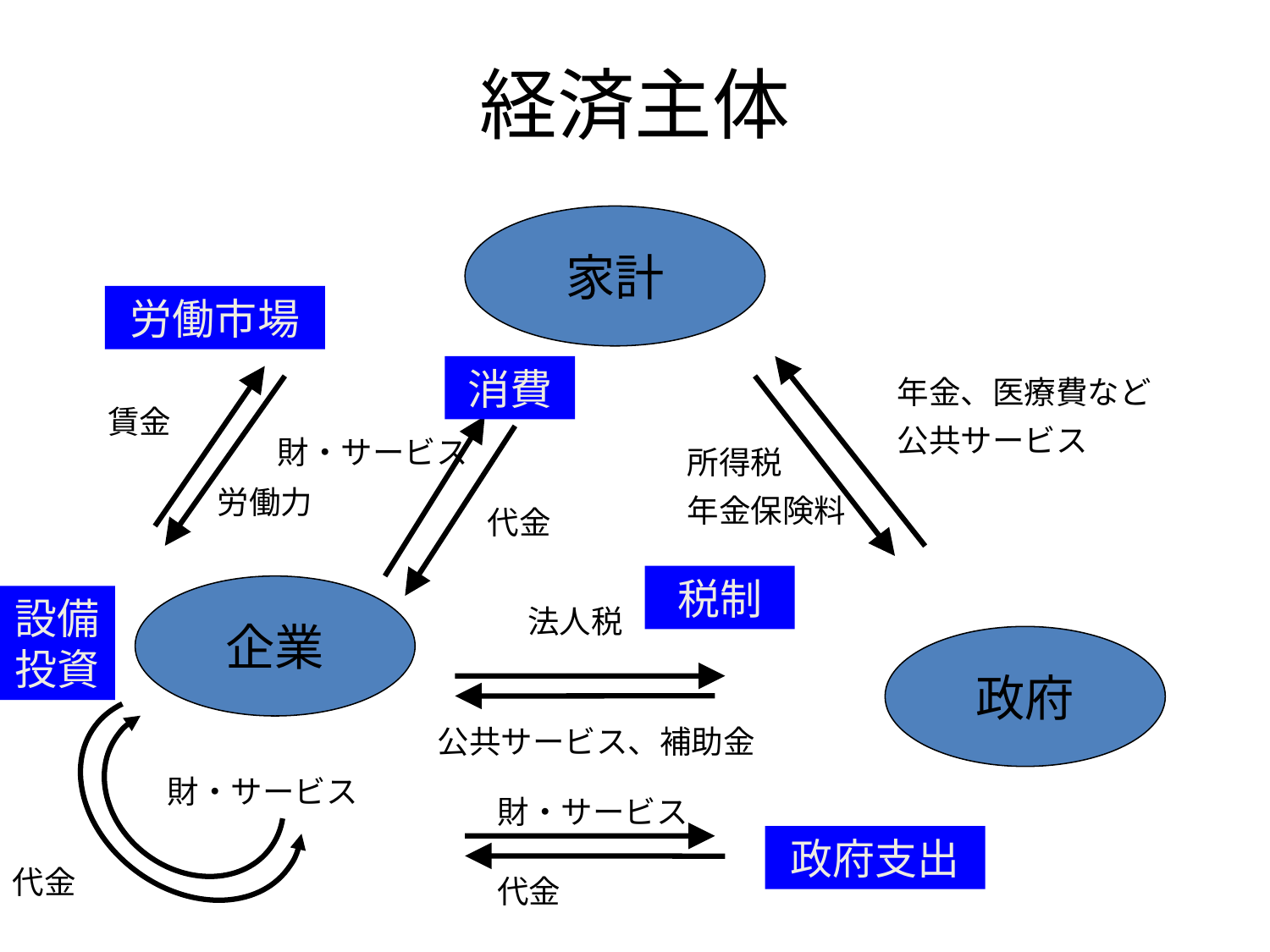

# 経済主体
家計
労働市場
消費

年金、医療費など
公共サービス

賃金

財・サービス

所得税
年金保険料
労働力
代金
税制
企業
設備投資
法人税
政府

公共サービス、補助金

財・サービス
財・サービス
政府支出

代金

代金